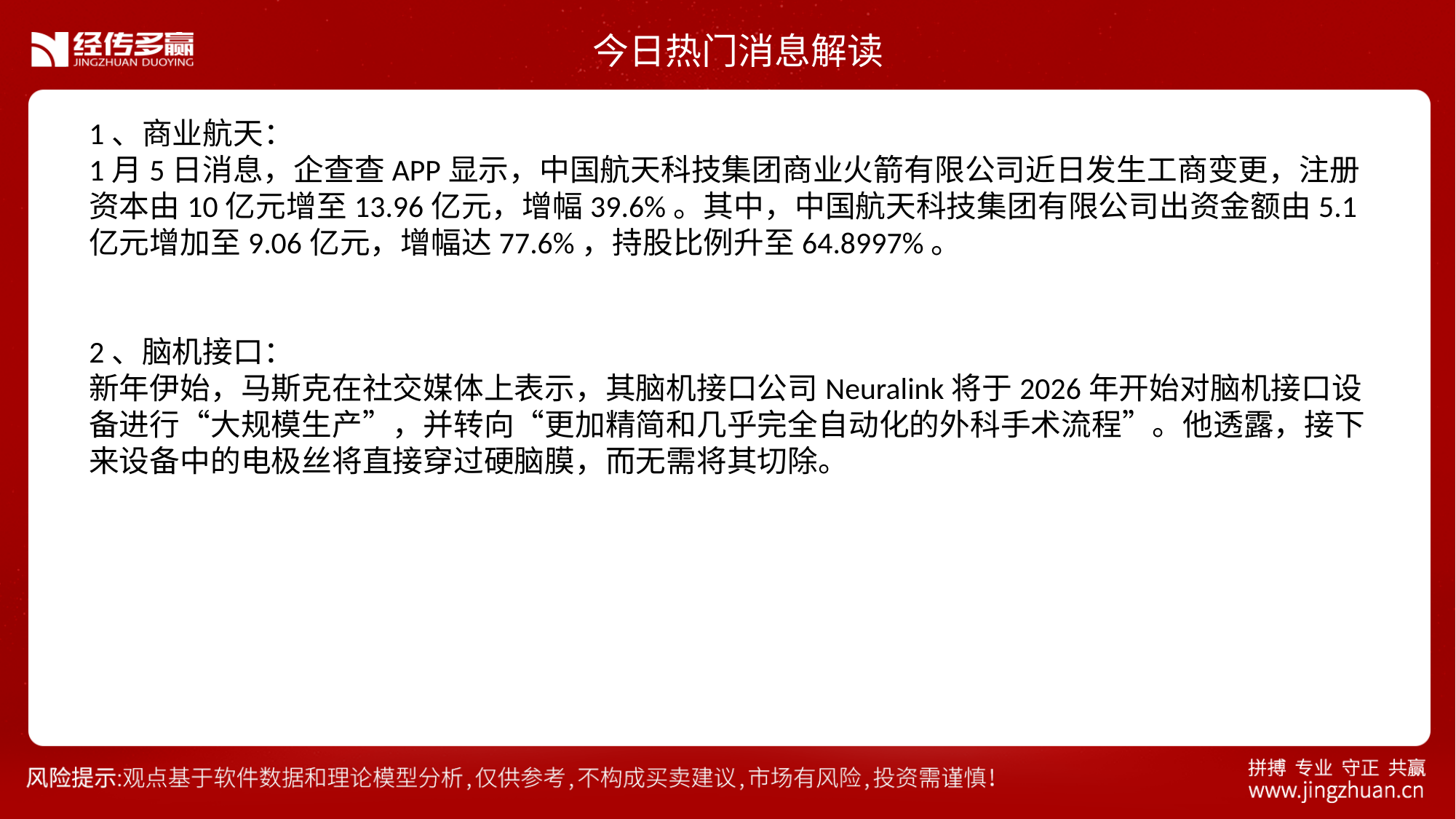

今日热门消息解读
1、商业航天：
1月5日消息，企查查APP显示，中国航天科技集团商业火箭有限公司近日发生工商变更，注册资本由10亿元增至13.96亿元，增幅39.6%。其中，中国航天科技集团有限公司出资金额由5.1亿元增加至9.06亿元，增幅达77.6%，持股比例升至64.8997%。

2、脑机接口：
新年伊始，马斯克在社交媒体上表示，其脑机接口公司Neuralink将于2026年开始对脑机接口设备进行“大规模生产”，并转向“更加精简和几乎完全自动化的外科手术流程”。他透露，接下来设备中的电极丝将直接穿过硬脑膜，而无需将其切除。